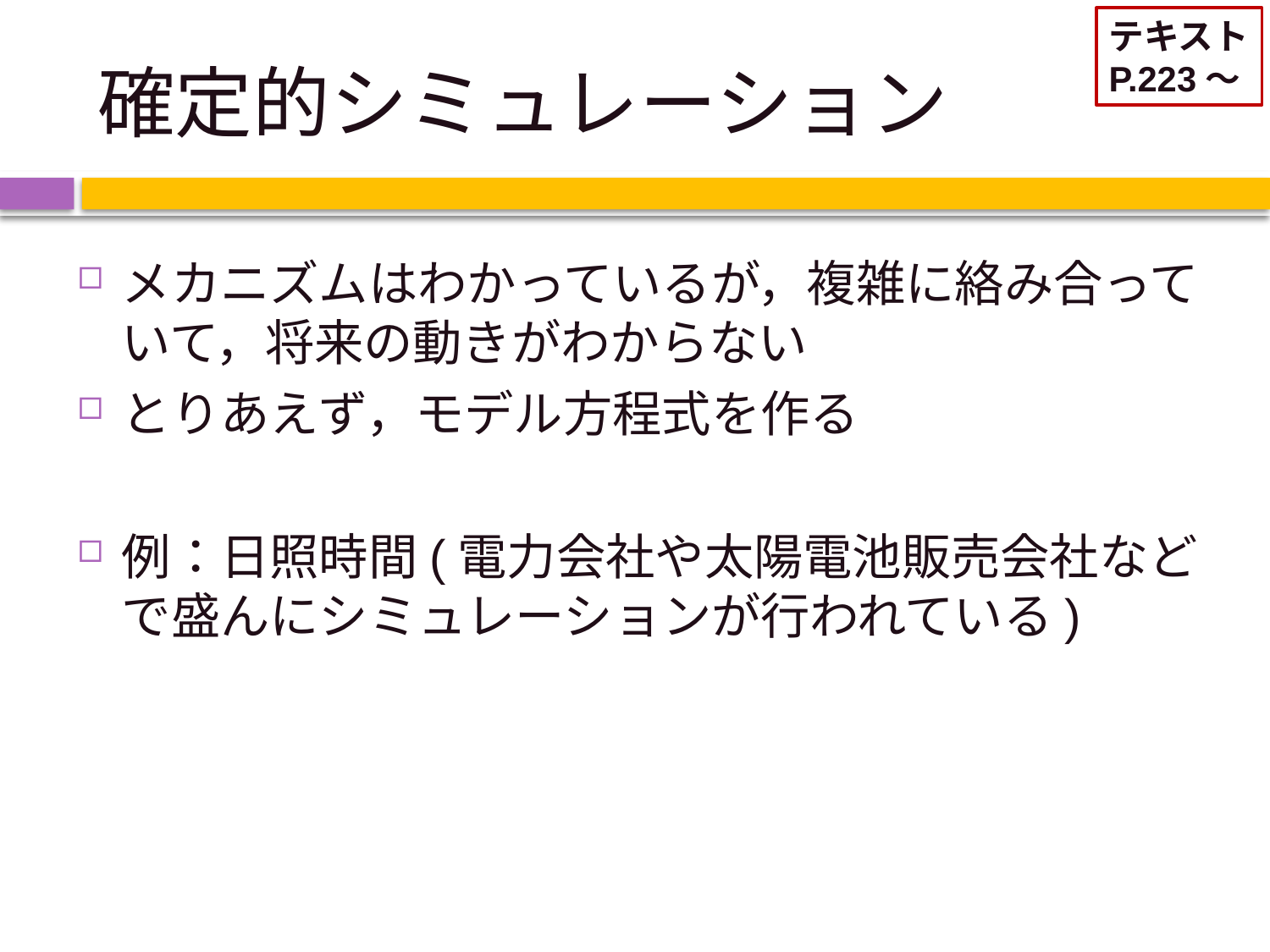

テキスト
P.223～
# 確定的シミュレーション
メカニズムはわかっているが，複雑に絡み合っていて，将来の動きがわからない
とりあえず，モデル方程式を作る

例：日照時間(電力会社や太陽電池販売会社などで盛んにシミュレーションが行われている)